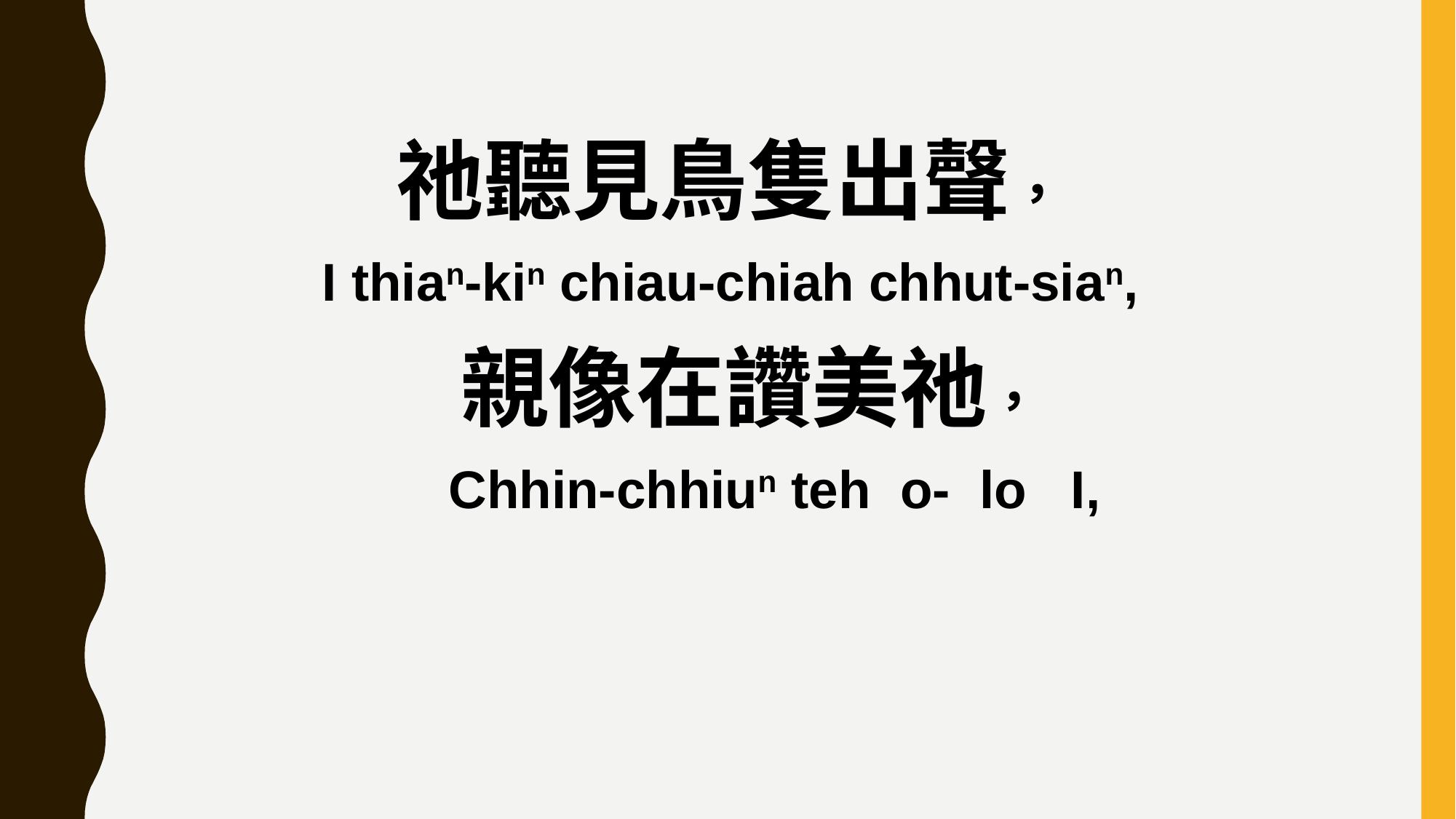

祂聽見鳥隻出聲，
I thian-kin chiau-chiah chhut-sian,
 親像在讚美祂，
                 Chhin-chhiun teh  o-  lo   I,